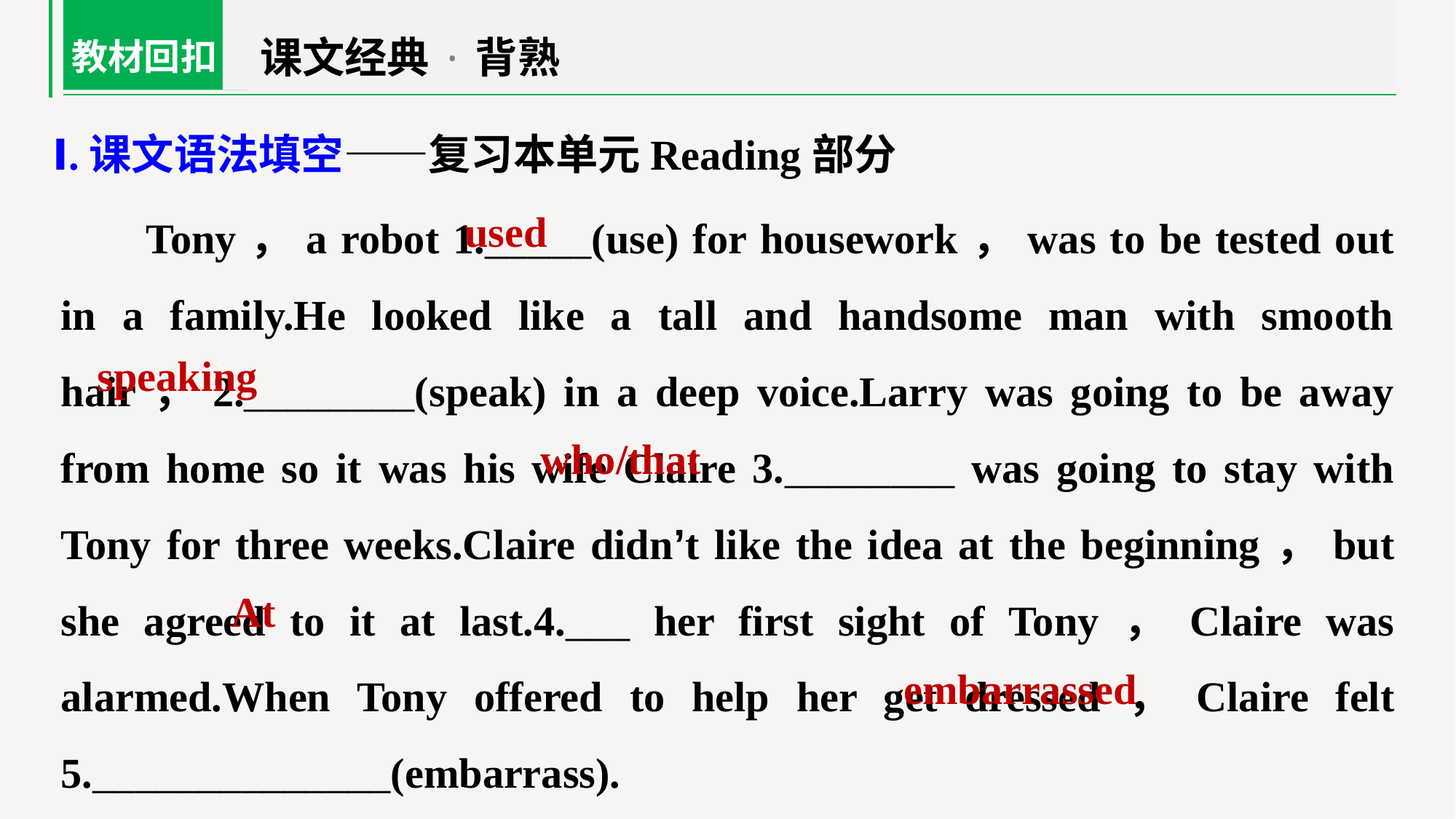

课文经典·背熟
教材回扣
Ⅰ.课文语法填空——复习本单元Reading部分
Tony，a robot 1._____(use) for housework，was to be tested out in a family.He looked like a tall and handsome man with smooth hair，2.________(speak) in a deep voice.Larry was going to be away from home so it was his wife Claire 3.________ was going to stay with Tony for three weeks.Claire didn’t like the idea at the beginning，but she agreed to it at last.4.___ her first sight of Tony，Claire was alarmed.When Tony offered to help her get dressed，Claire felt 5.______________(embarrass).
used
speaking
who/that
At
embarrassed